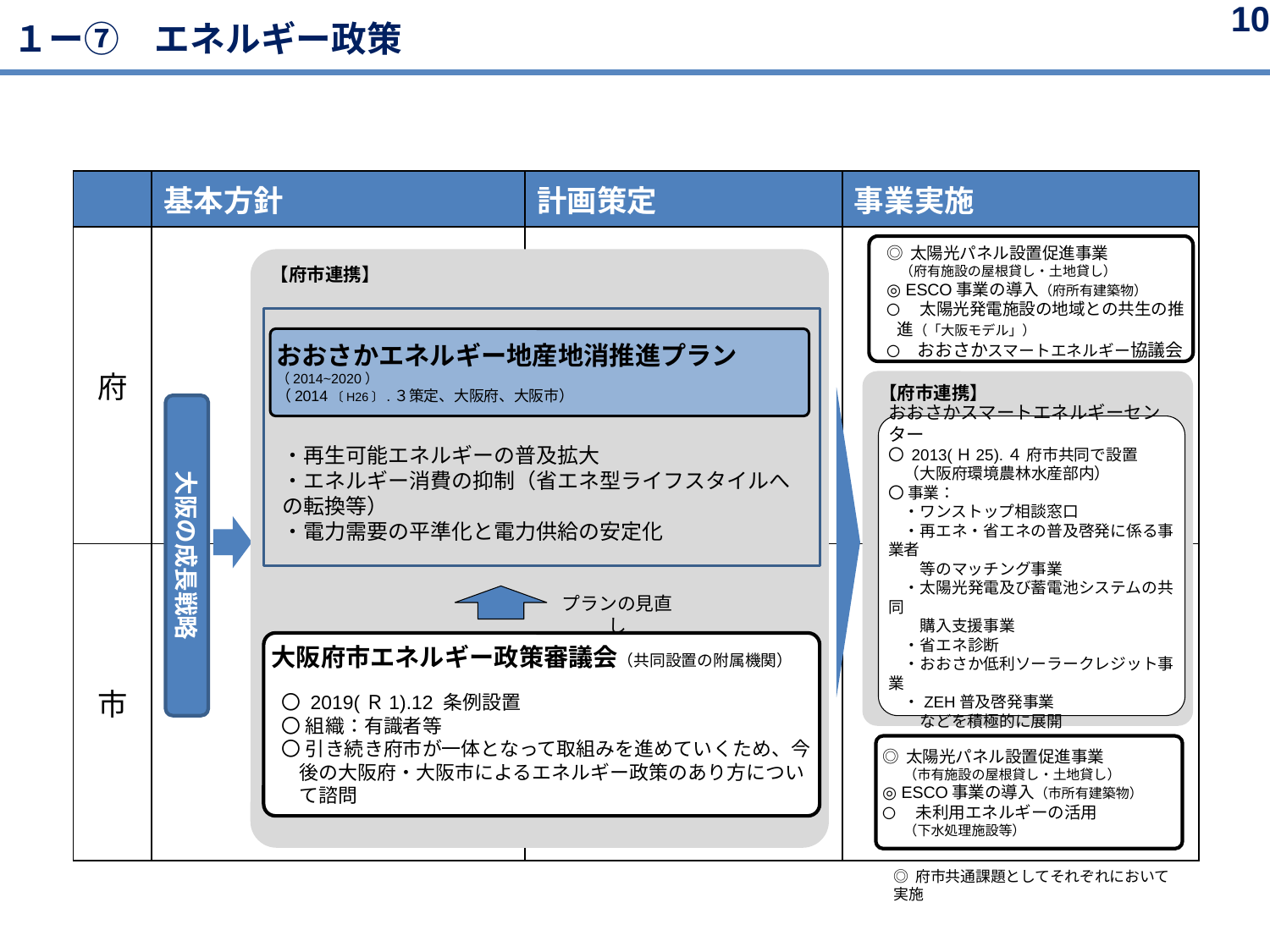

10
１ー⑦　エネルギー政策
|  | 基本方針 | 計画策定 | 事業実施 |
| --- | --- | --- | --- |
| 府 |  |  |  |
| 市 |  |  |  |
◎ 太陽光パネル設置促進事業
　（府有施設の屋根貸し・土地貸し）
◎ ESCO事業の導入（府所有建築物）
〇 　太陽光発電施設の地域との共生の推進（「大阪モデル」）
〇　おおさかスマートエネルギー協議会

【府市連携】

おおさかエネルギー地産地消推進プラン（2014~2020）
（2014〔H26〕.３策定、大阪府、大阪市）
【府市連携】
大阪の成長戦略
おおさかスマートエネルギーセンター
〇 2013(Ｈ25).４ 府市共同で設置
　（大阪府環境農林水産部内）
〇 事業：
　・ワンストップ相談窓口
　・再エネ・省エネの普及啓発に係る事業者
　　等のマッチング事業
　・太陽光発電及び蓄電池システムの共同
　　購入支援事業
　・省エネ診断
　・おおさか低利ソーラークレジット事業
　・ZEH普及啓発事業
　　などを積極的に展開
・再生可能エネルギーの普及拡大
・エネルギー消費の抑制（省エネ型ライフスタイルへの転換等）
・電力需要の平準化と電力供給の安定化

プランの見直し

大阪府市エネルギー政策審議会（共同設置の附属機関）

〇 2019(Ｒ1).12 条例設置
〇 組織：有識者等
〇 引き続き府市が一体となって取組みを進めていくため、今後の大阪府・大阪市によるエネルギー政策のあり方について諮問
◎ 太陽光パネル設置促進事業
（市有施設の屋根貸し・土地貸し）
◎ ESCO事業の導入（市所有建築物）
〇 　未利用エネルギーの活用
（下水処理施設等）
◎ 府市共通課題としてそれぞれにおいて実施